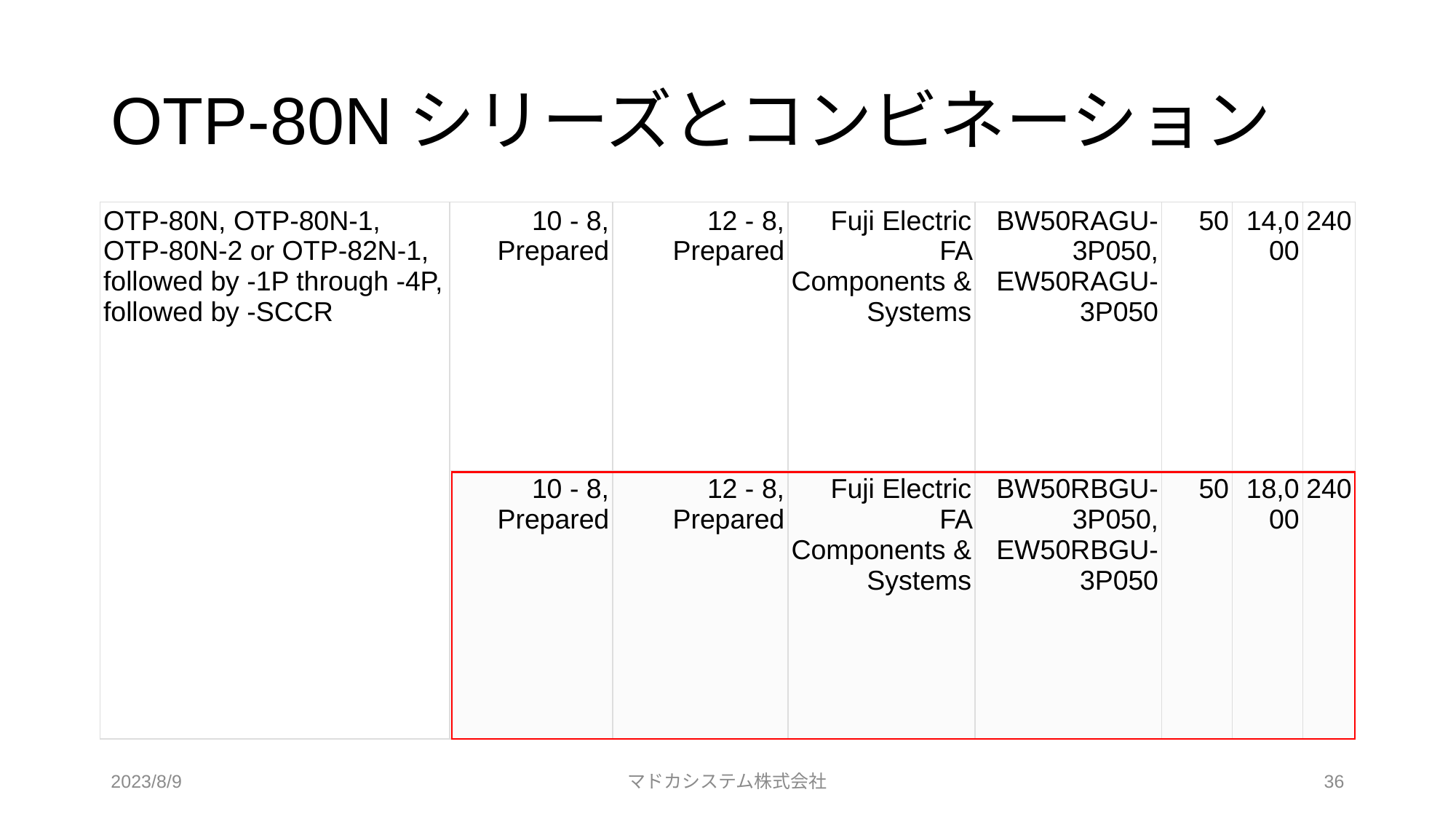

# OTP-80Nシリーズとコンビネーション
| OTP-80N, OTP-80N-1, OTP-80N-2 or OTP-82N-1, followed by -1P through -4P, followed by -SCCR | 10 - 8, Prepared | 12 - 8, Prepared | Fuji Electric FA Components & Systems | BW50RAGU-3P050, EW50RAGU-3P050 | 50 | 14,000 | 240 |
| --- | --- | --- | --- | --- | --- | --- | --- |
|  | 10 - 8, Prepared | 12 - 8, Prepared | Fuji Electric FA Components & Systems | BW50RBGU-3P050, EW50RBGU-3P050 | 50 | 18,000 | 240 |

2023/8/9
マドカシステム株式会社
36